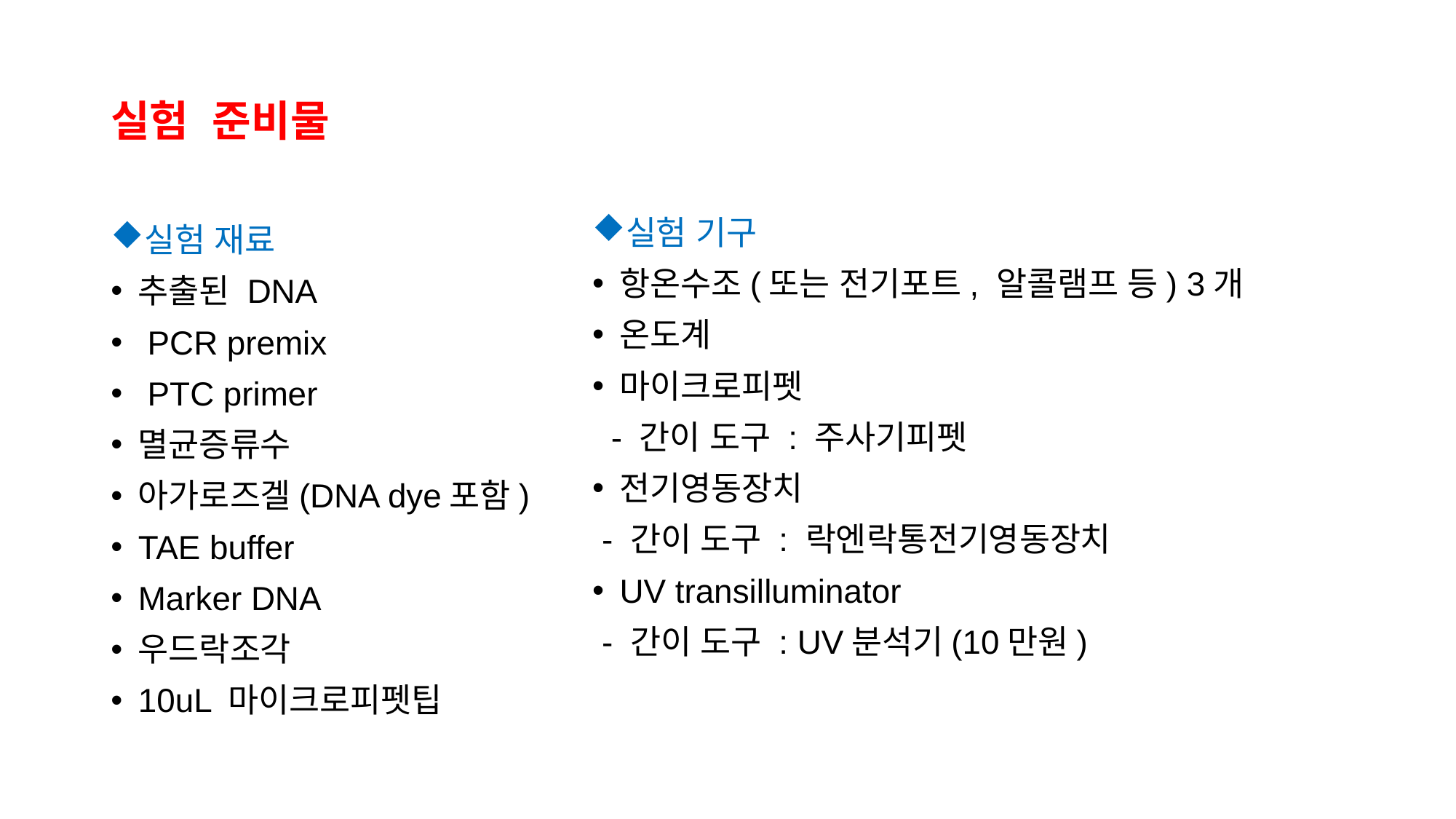

# 실험  준비물
실험 기구
항온수조(또는 전기포트, 알콜램프 등) 3개
온도계
마이크로피펫
  - 간이 도구 : 주사기피펫
전기영동장치
 - 간이 도구 : 락엔락통전기영동장치
UV transilluminator
 - 간이 도구 : UV분석기(10만원)

실험 재료
추출된 DNA
 PCR premix
 PTC primer
멸균증류수
아가로즈겔(DNA dye포함)
TAE buffer
Marker DNA
우드락조각
10uL 마이크로피펫팁